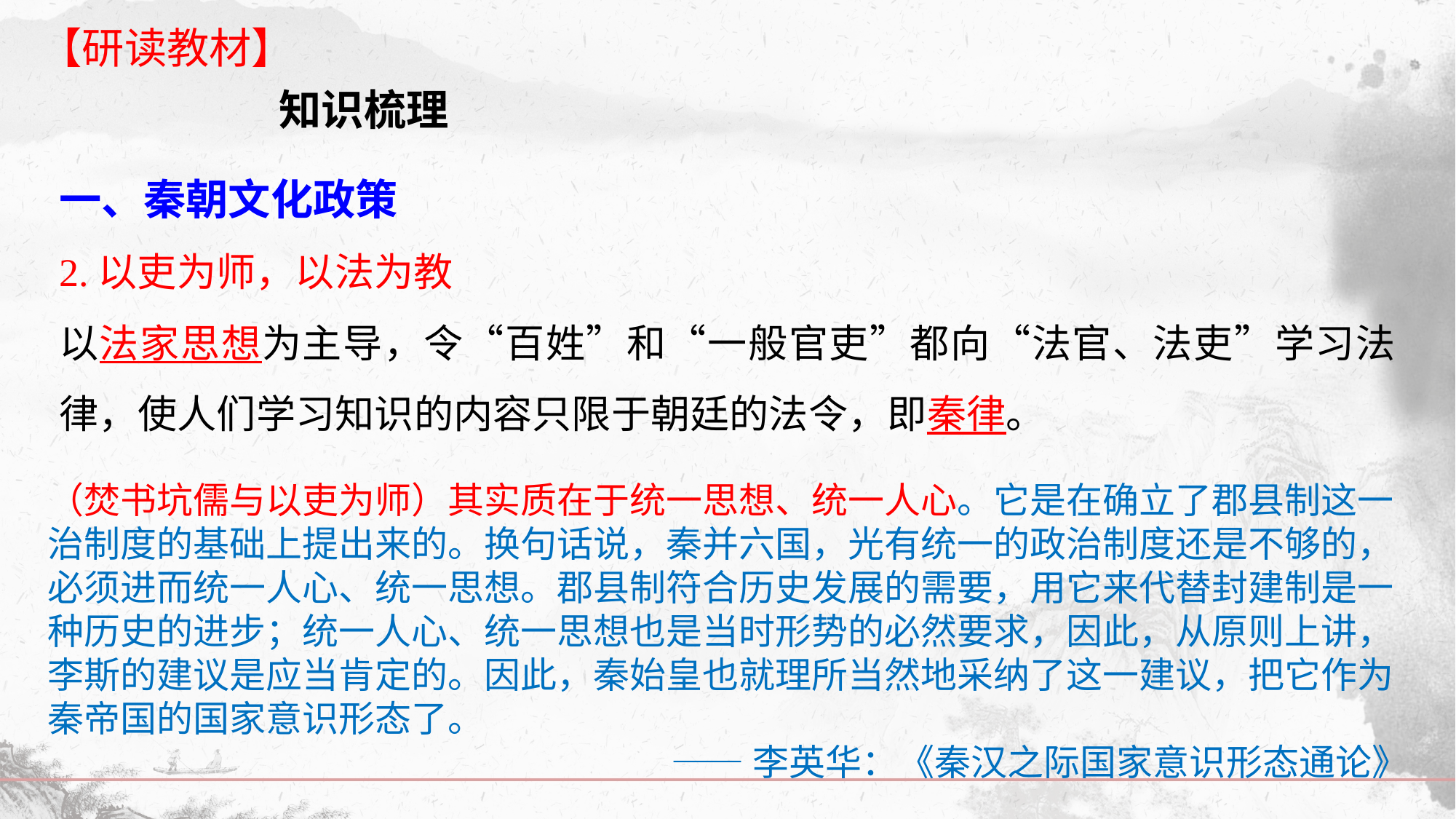

【研读教材】
知识梳理
一、秦朝文化政策
2.以吏为师，以法为教
以法家思想为主导，令“百姓”和“一般官吏”都向“法官、法吏”学习法律，使人们学习知识的内容只限于朝廷的法令，即秦律。
（焚书坑儒与以吏为师）其实质在于统一思想、统一人心。它是在确立了郡县制这一治制度的基础上提出来的。换句话说，秦并六国，光有统一的政治制度还是不够的，必须进而统一人心、统一思想。郡县制符合历史发展的需要，用它来代替封建制是一种历史的进步；统一人心、统一思想也是当时形势的必然要求，因此，从原则上讲，李斯的建议是应当肯定的。因此，秦始皇也就理所当然地采纳了这一建议，把它作为秦帝国的国家意识形态了。
——李英华：《秦汉之际国家意识形态通论》